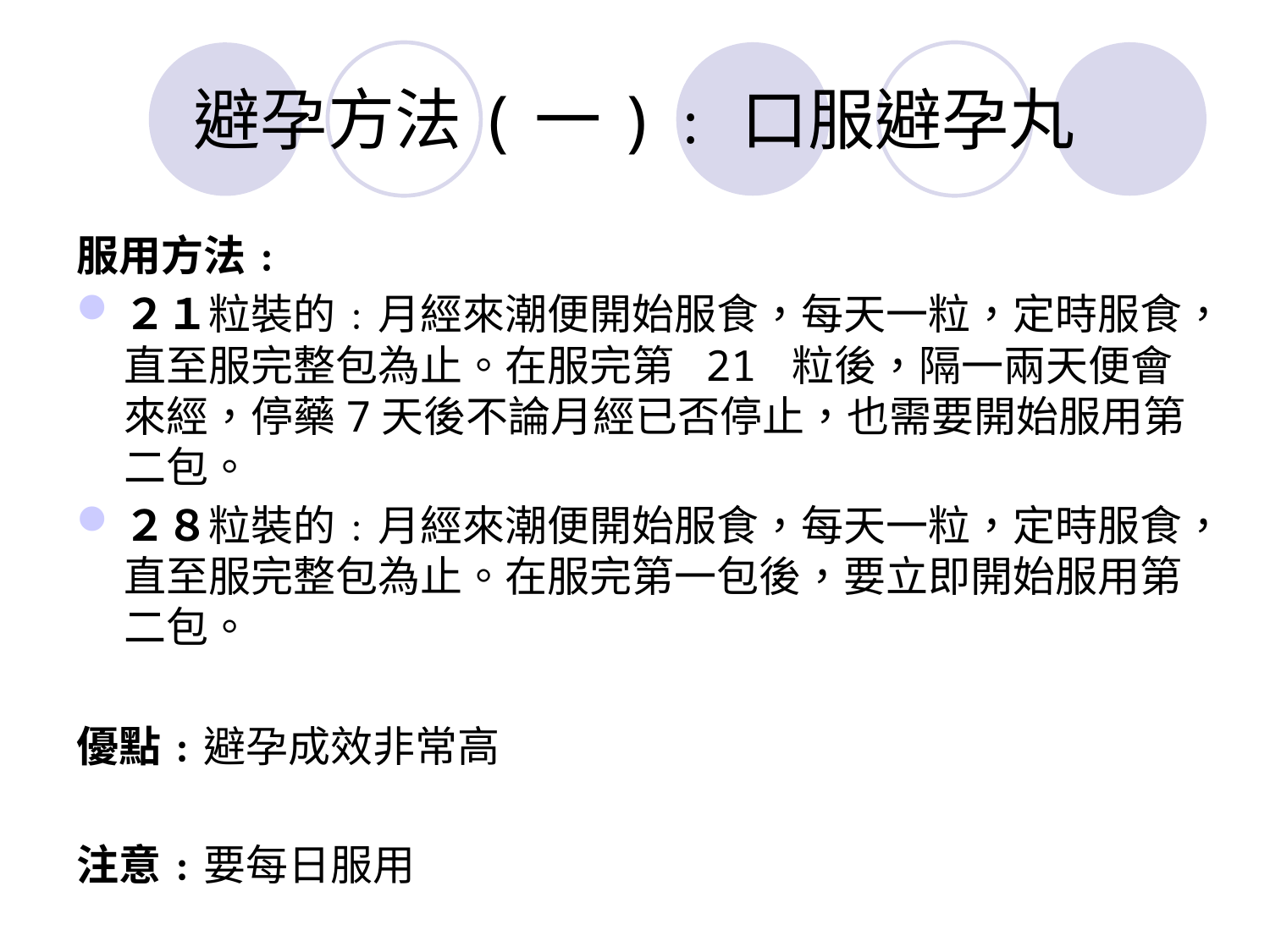

# 避孕方法(一)﹕口服避孕丸
服用方法﹕
２１粒裝的﹕月經來潮便開始服食，每天一粒，定時服食，直至服完整包為止。在服完第 21 粒後，隔一兩天便會來經，停藥7天後不論月經已否停止，也需要開始服用第二包。
２８粒裝的﹕月經來潮便開始服食，每天一粒，定時服食，直至服完整包為止。在服完第一包後，要立即開始服用第二包。

優點﹕避孕成效非常高

注意﹕要每日服用